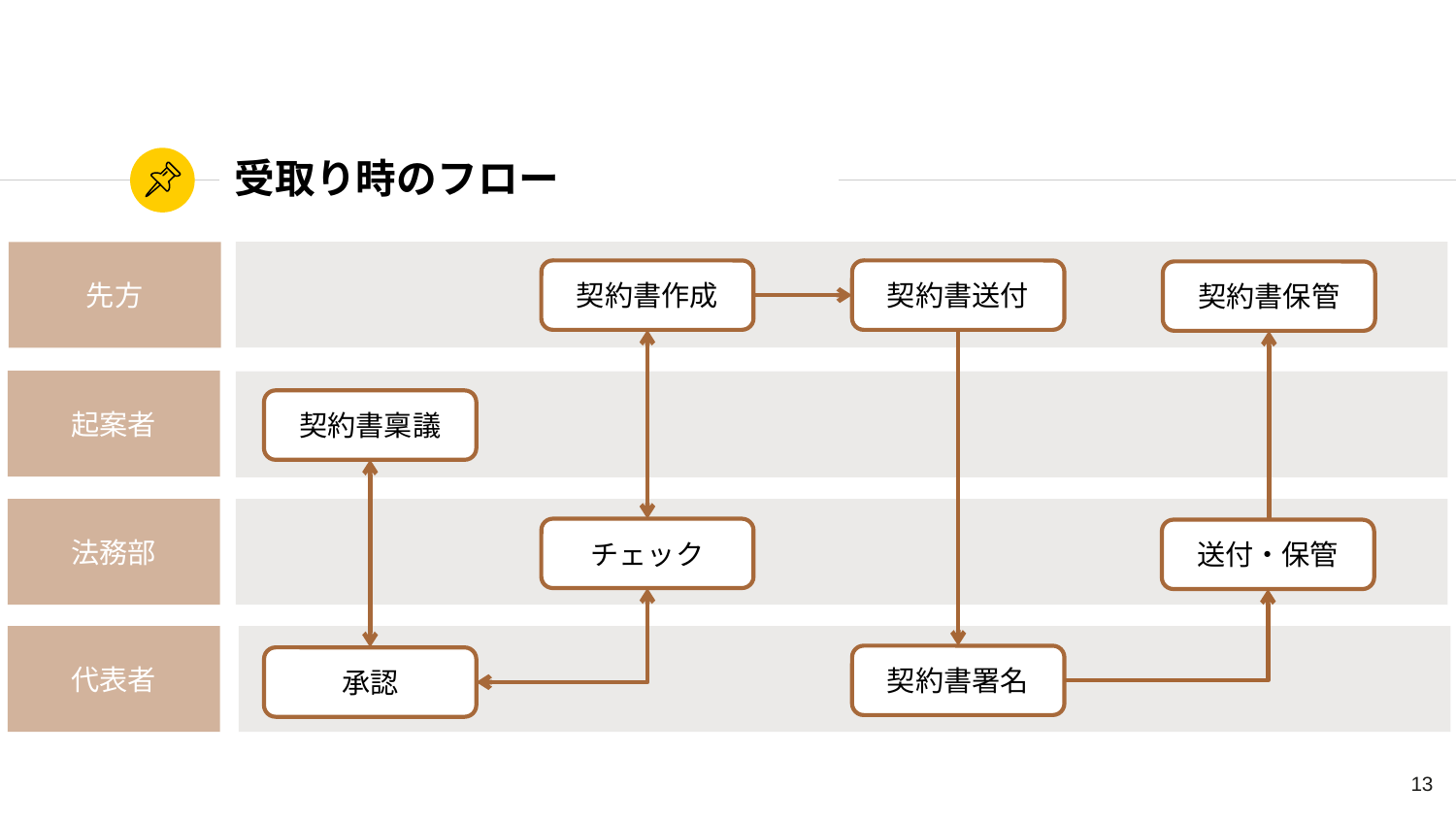

# 受取り時のフロー

先方
契約書作成
契約書送付
契約書保管
起案者

契約書稟議
法務部

チェック
送付・保管
代表者

契約書署名
承認
13